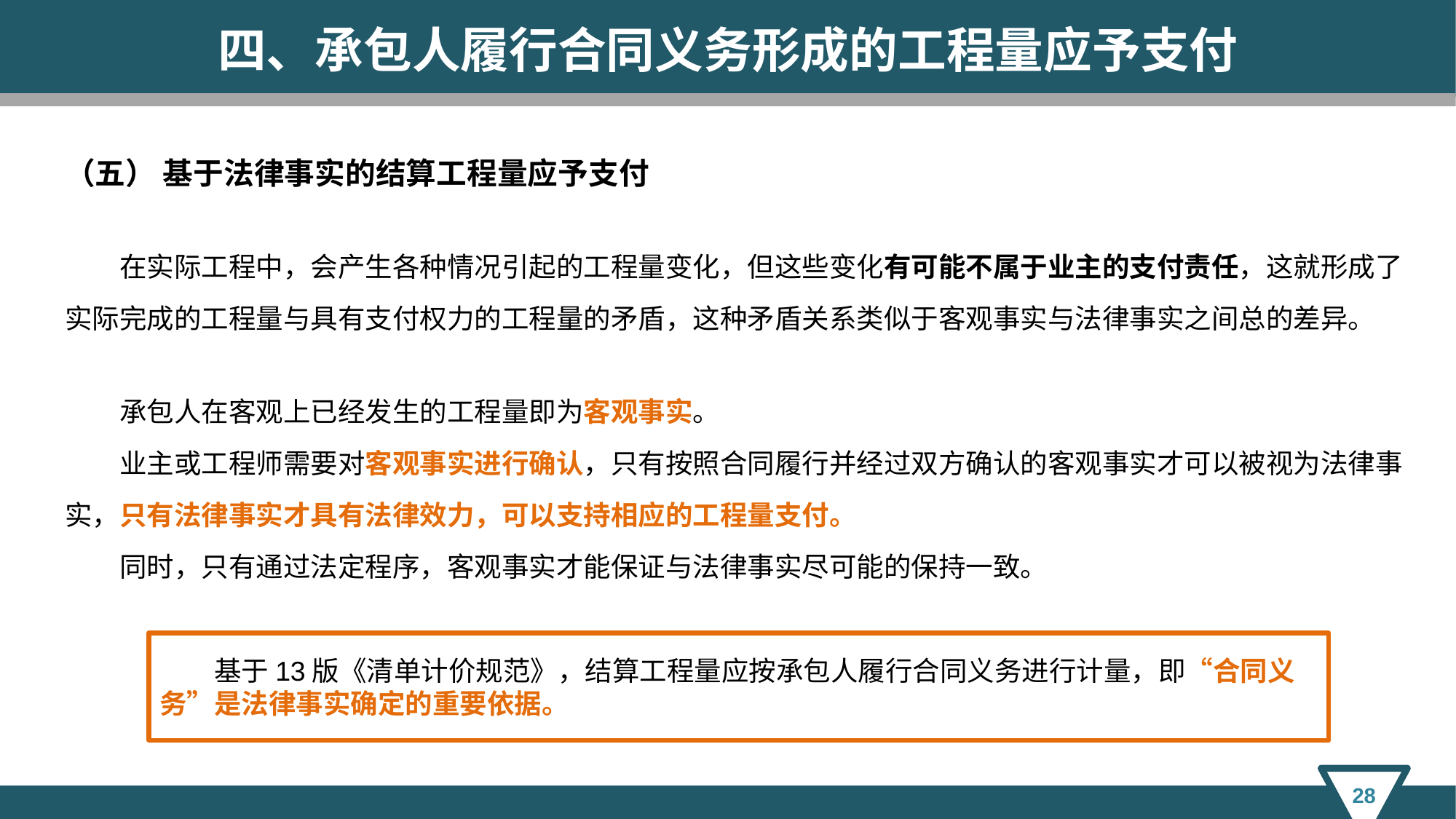

四、承包人履行合同义务形成的工程量应予支付
（五） 基于法律事实的结算工程量应予支付
在实际工程中，会产生各种情况引起的工程量变化，但这些变化有可能不属于业主的支付责任，这就形成了实际完成的工程量与具有支付权力的工程量的矛盾，这种矛盾关系类似于客观事实与法律事实之间总的差异。
承包人在客观上已经发生的工程量即为客观事实。
业主或工程师需要对客观事实进行确认，只有按照合同履行并经过双方确认的客观事实才可以被视为法律事实，只有法律事实才具有法律效力，可以支持相应的工程量支付。
同时，只有通过法定程序，客观事实才能保证与法律事实尽可能的保持一致。
基于13版《清单计价规范》，结算工程量应按承包人履行合同义务进行计量，即“合同义务”是法律事实确定的重要依据。